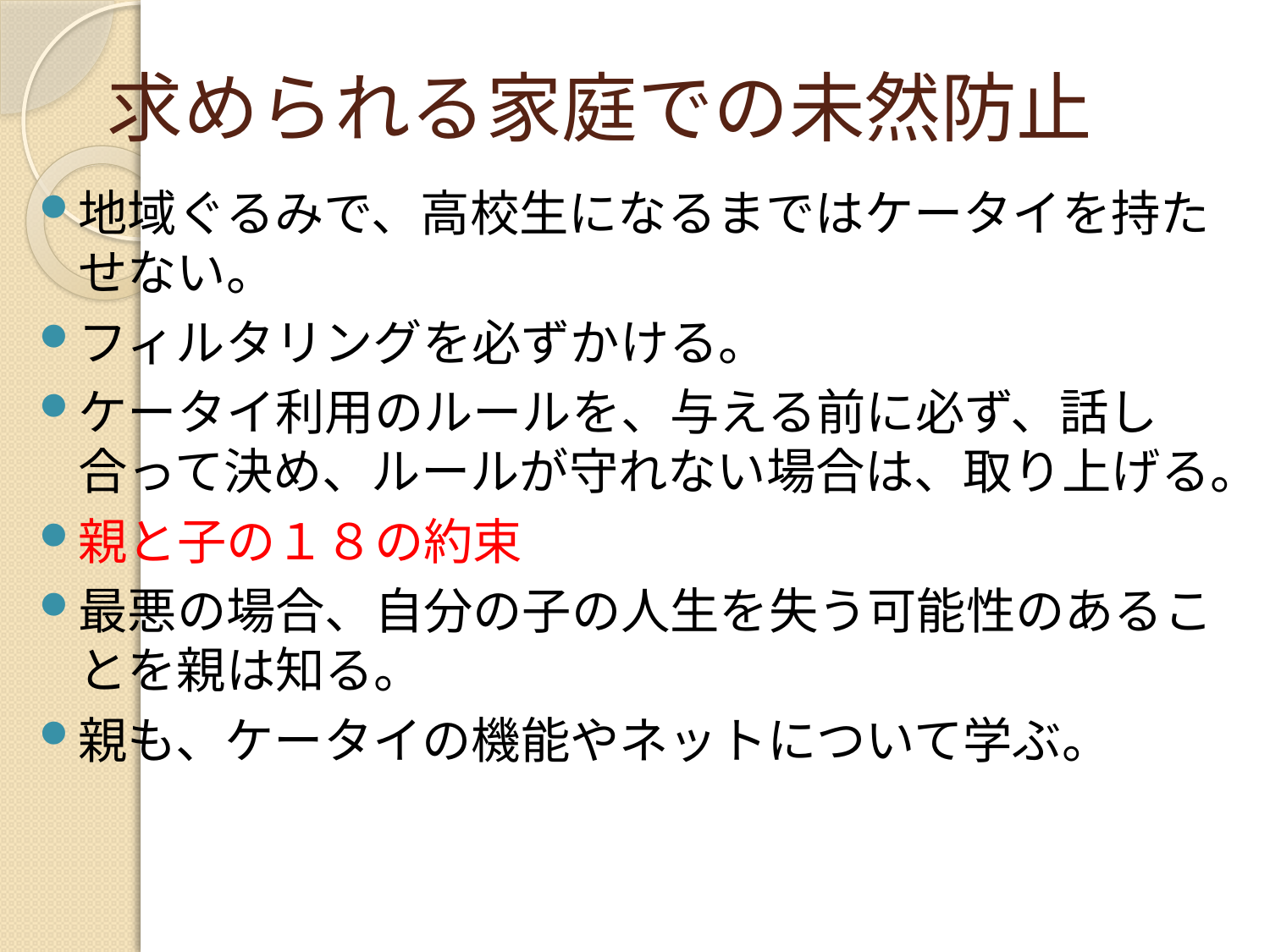

# 求められる家庭での未然防止
地域ぐるみで、高校生になるまではケータイを持たせない。
フィルタリングを必ずかける。
ケータイ利用のルールを、与える前に必ず、話し合って決め、ルールが守れない場合は、取り上げる。
親と子の１８の約束
最悪の場合、自分の子の人生を失う可能性のあることを親は知る。
親も、ケータイの機能やネットについて学ぶ。